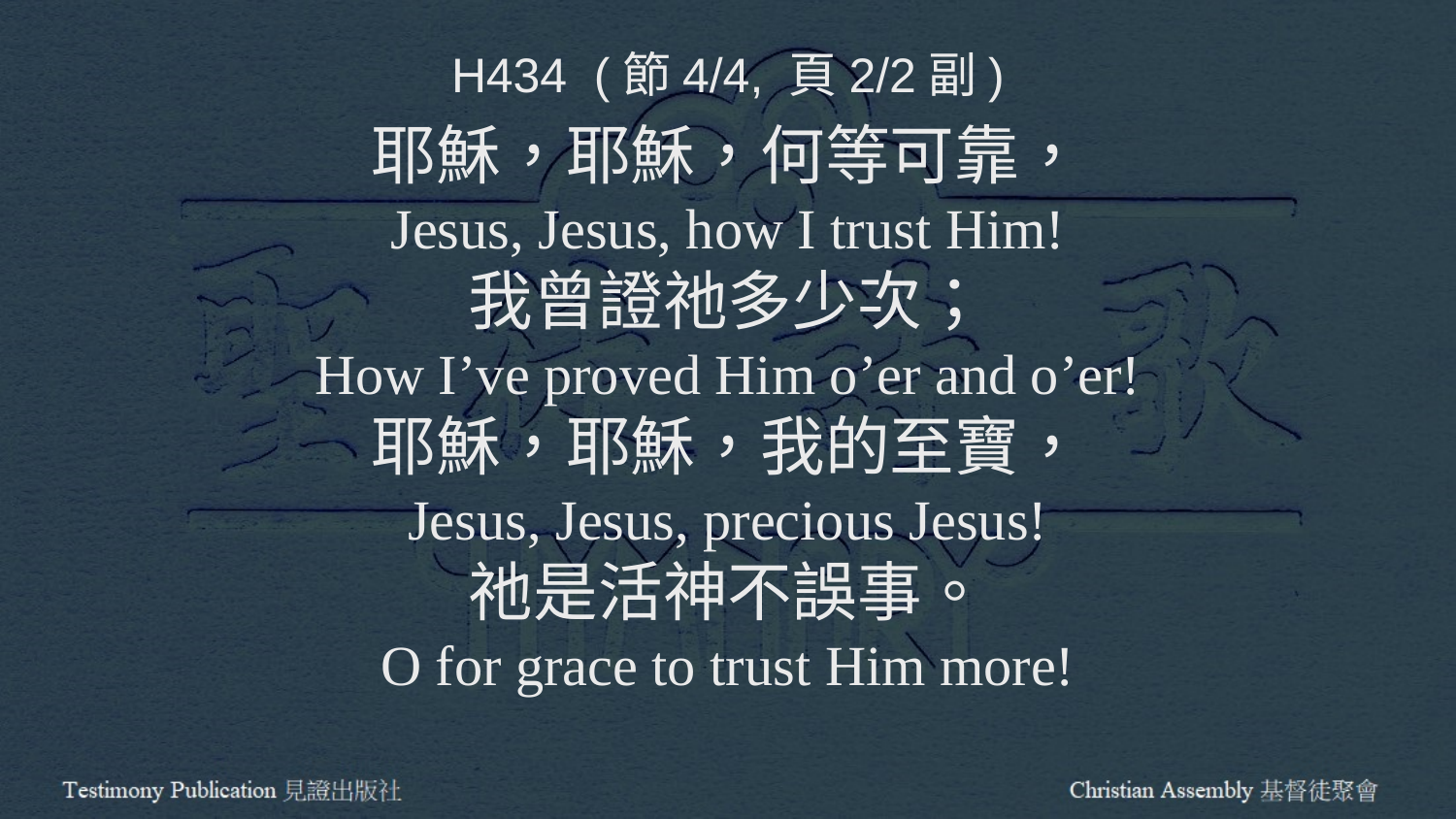

H434  (節4/4, 頁2/2副)
耶穌，耶穌，何等可靠，
Jesus, Jesus, how I trust Him!
我曾證祂多少次；
How I’ve proved Him o’er and o’er!
耶穌，耶穌，我的至寶，
Jesus, Jesus, precious Jesus!
祂是活神不誤事。
O for grace to trust Him more!